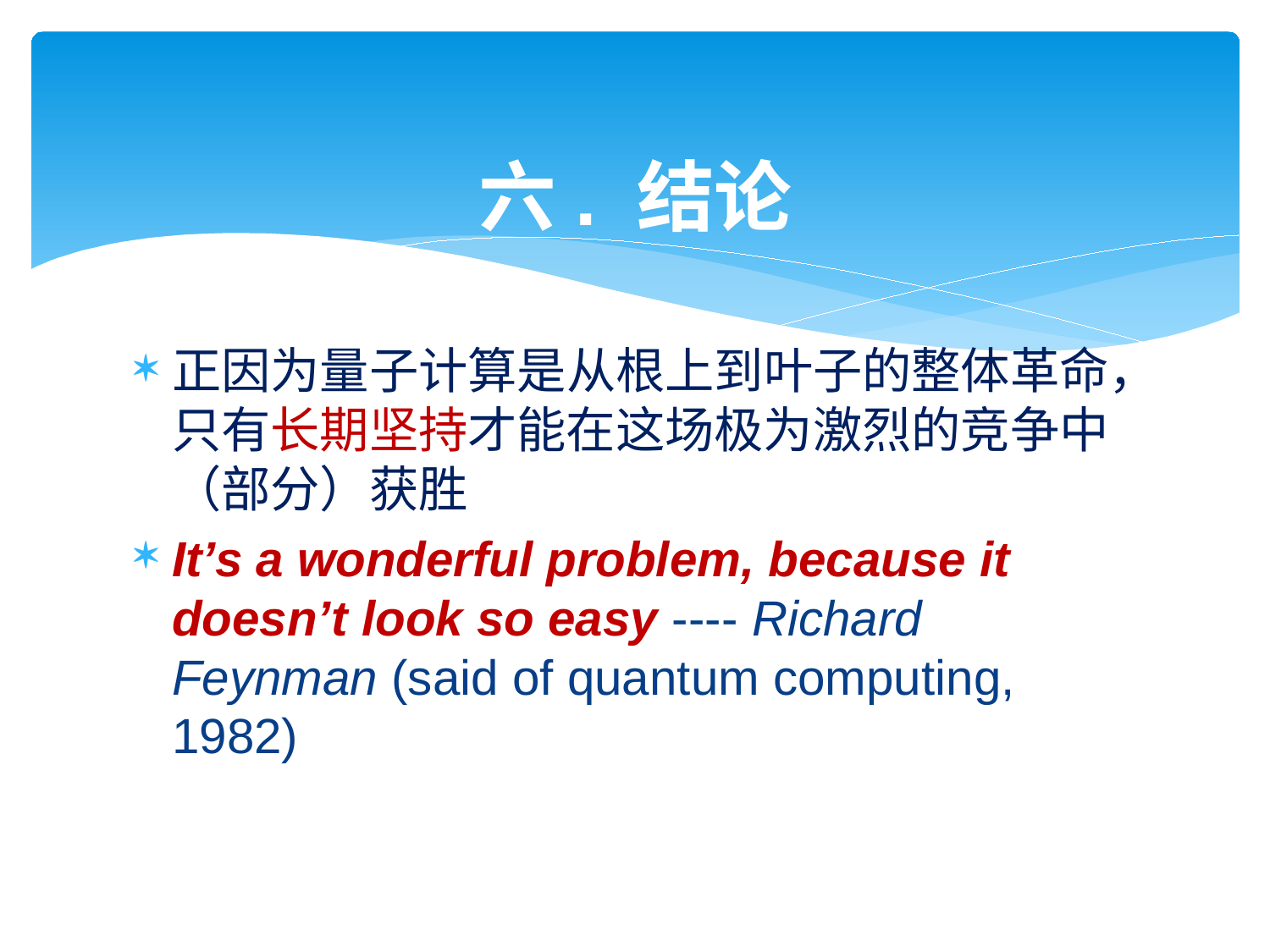

# 六. 结论
正因为量子计算是从根上到叶子的整体革命，只有长期坚持才能在这场极为激烈的竞争中（部分）获胜
It’s a wonderful problem, because it doesn’t look so easy ---- Richard Feynman (said of quantum computing, 1982)